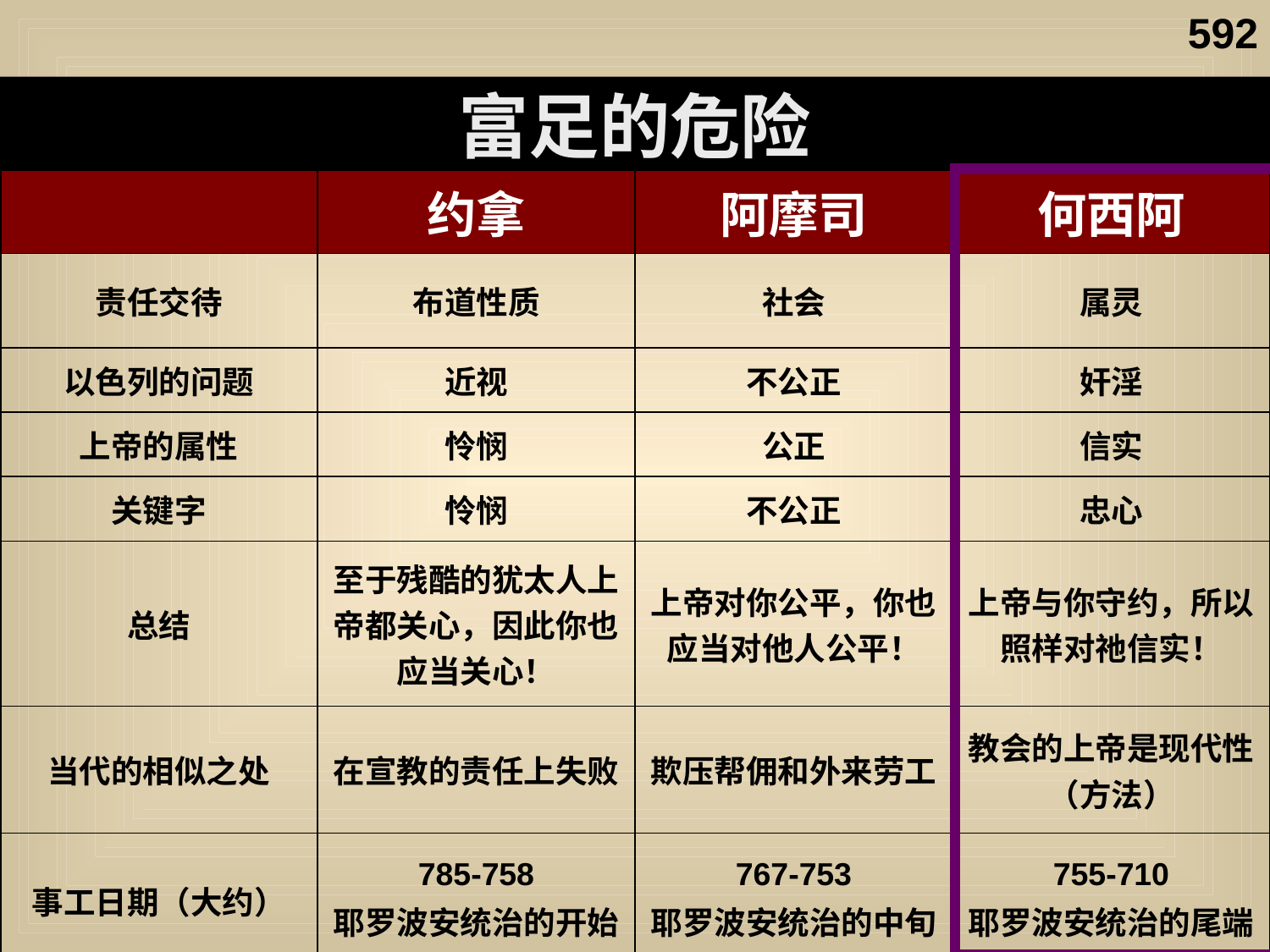

592
富足的危险

|  | 约拿 | 阿摩司 | 何西阿 |
| --- | --- | --- | --- |
| 责任交待 | 布道性质 | 社会 | 属灵 |
| 以色列的问题 | 近视 | 不公正 | 奸淫 |
| 上帝的属性 | 怜悯 | 公正 | 信实 |
| 关键字 | 怜悯 | 不公正 | 忠心 |
| 总结 | 至于残酷的犹太人上帝都关心，因此你也应当关心！ | 上帝对你公平，你也应当对他人公平！ | 上帝与你守约，所以照样对祂信实！ |
| 当代的相似之处 | 在宣教的责任上失败 | 欺压帮佣和外来劳工 | 教会的上帝是现代性（方法） |
| 事工日期（大约） | 785-758 耶罗波安统治的开始 | 767-753 耶罗波安统治的中旬 | 755-710 耶罗波安统治的尾端 |